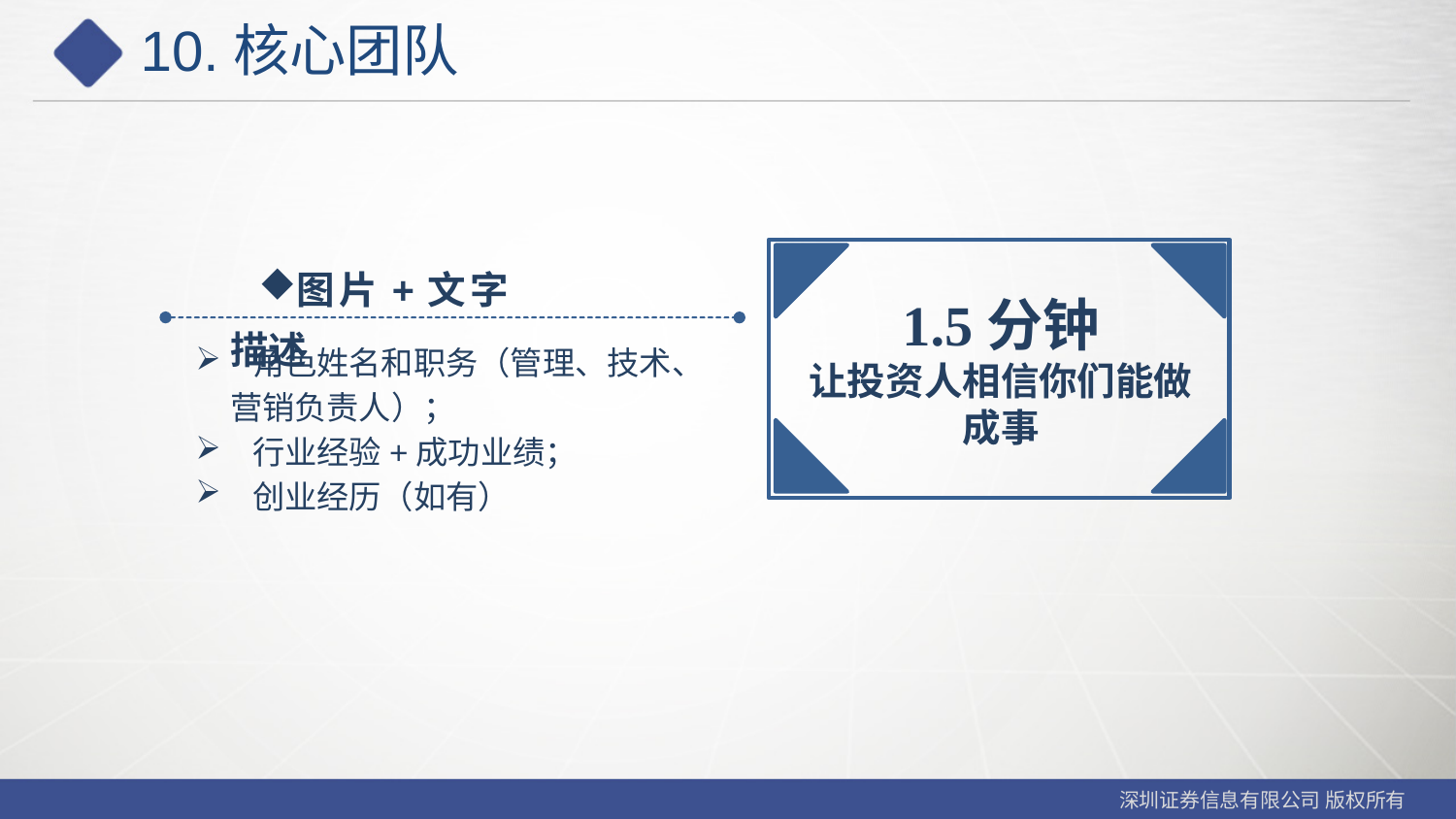

# 10.核心团队

图片+文字描述

  角色姓名和职务（管理、技术、营销负责人）；
  行业经验+成功业绩；
  创业经历（如有）

1.5分钟
让投资人相信你们能做成事
深圳证券信息有限公司 版权所有